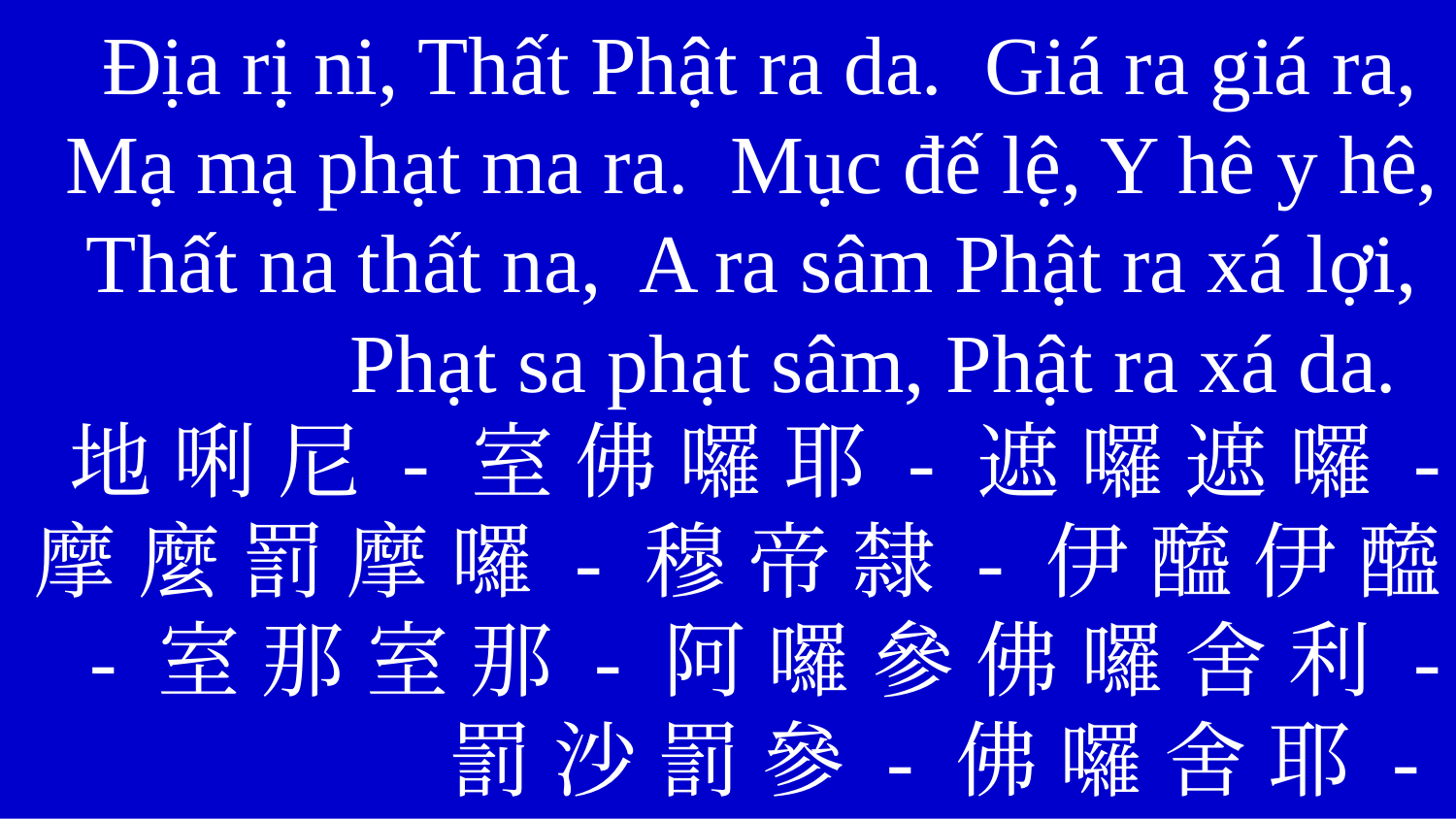

Địa rị ni, Thất Phật ra da.  Giá ra giá ra,  Mạ mạ phạt ma ra.  Mục đế lệ, Y hê y hê, Thất na thất na,  A ra sâm Phật ra xá lợi,  Phạt sa phạt sâm, Phật ra xá da.
地 唎 尼 - 室 佛 囉 耶 - 遮 囉 遮 囉 - 摩 麼 罰 摩 囉 - 穆 帝 隸 - 伊 醯 伊 醯 - 室 那 室 那 - 阿 囉 參 佛 囉 舍 利 - 罰 沙 罰 參 - 佛 囉 舍 耶 -